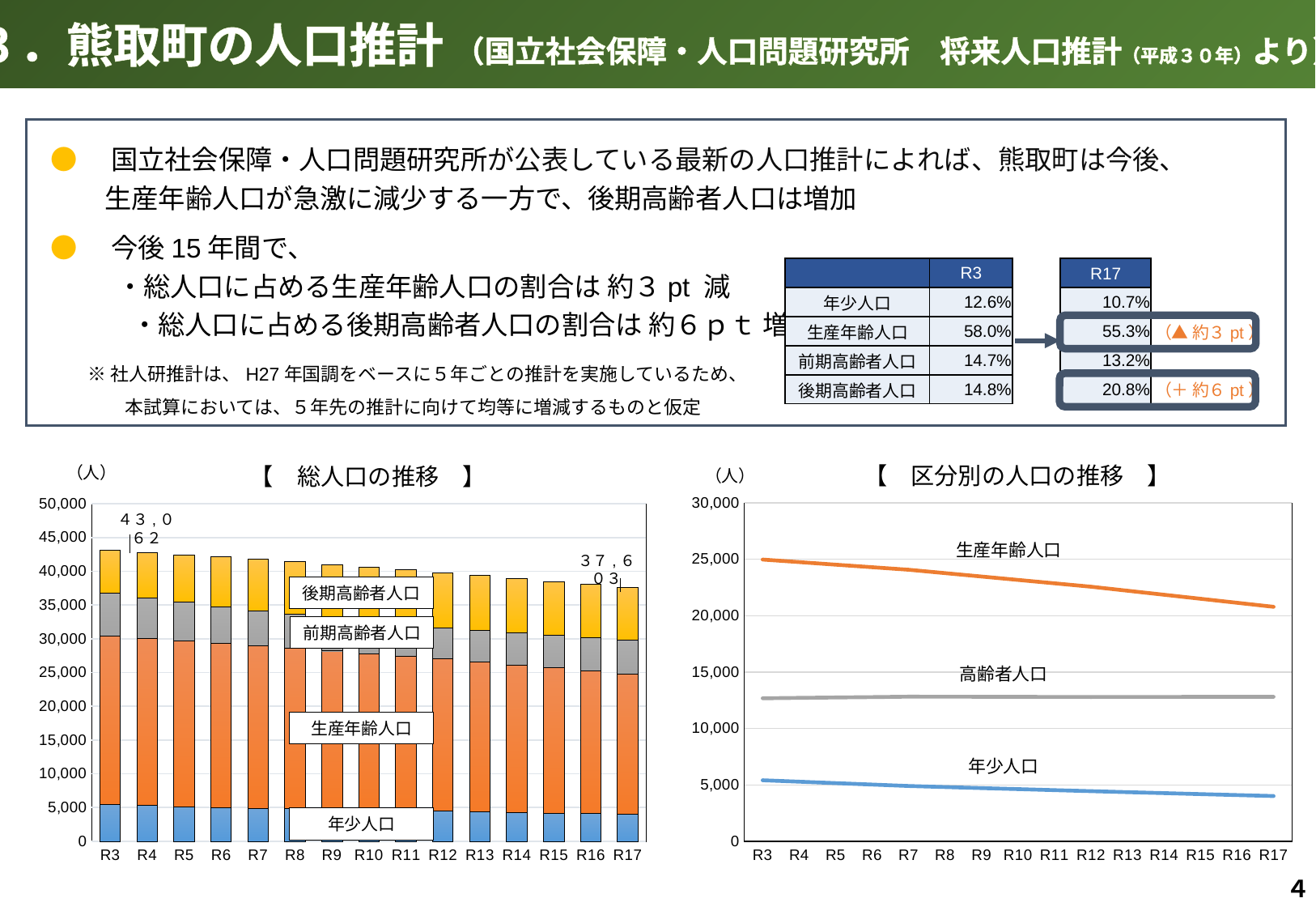

３．熊取町の人口推計 （国立社会保障・人口問題研究所　将来人口推計（平成３０年）より）

●　国立社会保障・人口問題研究所が公表している最新の人口推計によれば、熊取町は今後、
　　生産年齢人口が急激に減少する一方で、後期高齢者人口は増加
●　今後15年間で、
　　  ・総人口に占める生産年齢人口の割合は 約３pt 減
　　　・総人口に占める後期高齢者人口の割合は 約６ｐｔ 増
　　※ 社人研推計は、H27年国調をベースに５年ごとの推計を実施しているため、
　　　　本試算においては、５年先の推計に向けて均等に増減するものと仮定
| R17 |
| --- |
| 10.7% |
| 55.3% |
| 13.2% |
| 20.8% |
|  | R3 |
| --- | --- |
| 年少人口 | 12.6% |
| 生産年齢人口 | 58.0% |
| 前期高齢者人口 | 14.7% |
| 後期高齢者人口 | 14.8% |

（▲ 約３pt）

（＋ 約６pt）
【　区分別の人口の推移　】
【　総人口の推移　】
（人）
（人）

### Chart

| Category | 年少人口 | 生産年齢人口 | 高齢者人口 |
|---|---|---|---|
| R3 | 5410.0 | 24975.0 | 12677.0 |
| R4 | 5283.0 | 24749.0 | 12713.0 |
| R5 | 5155.0 | 24523.0 | 12747.0 |
| R6 | 5028.0 | 24297.0 | 12783.0 |
| R7 | 4900.0 | 24071.0 | 12818.0 |
| R8 | 4808.0 | 23770.0 | 12814.0 |
| R9 | 4717.0 | 23469.0 | 12809.0 |
| R10 | 4625.0 | 23168.0 | 12804.0 |
| R11 | 4534.0 | 22867.0 | 12799.0 |
| R12 | 4442.0 | 22566.0 | 12795.0 |
| R13 | 4356.0 | 22210.0 | 12797.0 |
| R14 | 4269.0 | 21854.0 | 12799.0 |
| R15 | 4183.0 | 21499.0 | 12802.0 |
| R16 | 4096.0 | 21143.0 | 12804.0 |
| R17 | 4010.0 | 20787.0 | 12806.0 |

### Chart

| Category | 年少人口 | 生産年齢人口 | 前期高齢者人口 | 後期高齢者人口 |
|---|---|---|---|---|
| R3 | 5410.0 | 24975.0 | 6321.0 | 6356.0 |
| R4 | 5283.0 | 24749.0 | 6022.0 | 6691.0 |
| R5 | 5155.0 | 24523.0 | 5722.0 | 7025.0 |
| R6 | 5028.0 | 24297.0 | 5423.0 | 7360.0 |
| R7 | 4900.0 | 24071.0 | 5123.0 | 7695.0 |
| R8 | 4808.0 | 23770.0 | 5020.0 | 7794.0 |
| R9 | 4717.0 | 23469.0 | 4917.0 | 7892.0 |
| R10 | 4625.0 | 23168.0 | 4813.0 | 7991.0 |
| R11 | 4534.0 | 22867.0 | 4710.0 | 8089.0 |
| R12 | 4442.0 | 22566.0 | 4607.0 | 8188.0 |
| R13 | 4356.0 | 22210.0 | 4680.0 | 8117.0 |
| R14 | 4269.0 | 21854.0 | 4753.0 | 8046.0 |
| R15 | 4183.0 | 21499.0 | 4827.0 | 7975.0 |
| R16 | 4096.0 | 21143.0 | 4900.0 | 7904.0 |
| R17 | 4010.0 | 20787.0 | 4973.0 | 7833.0 |
４３,０６２
生産年齢人口
３７,６０３
後期高齢者人口
前期高齢者人口
高齢者人口
生産年齢人口
年少人口
年少人口
４